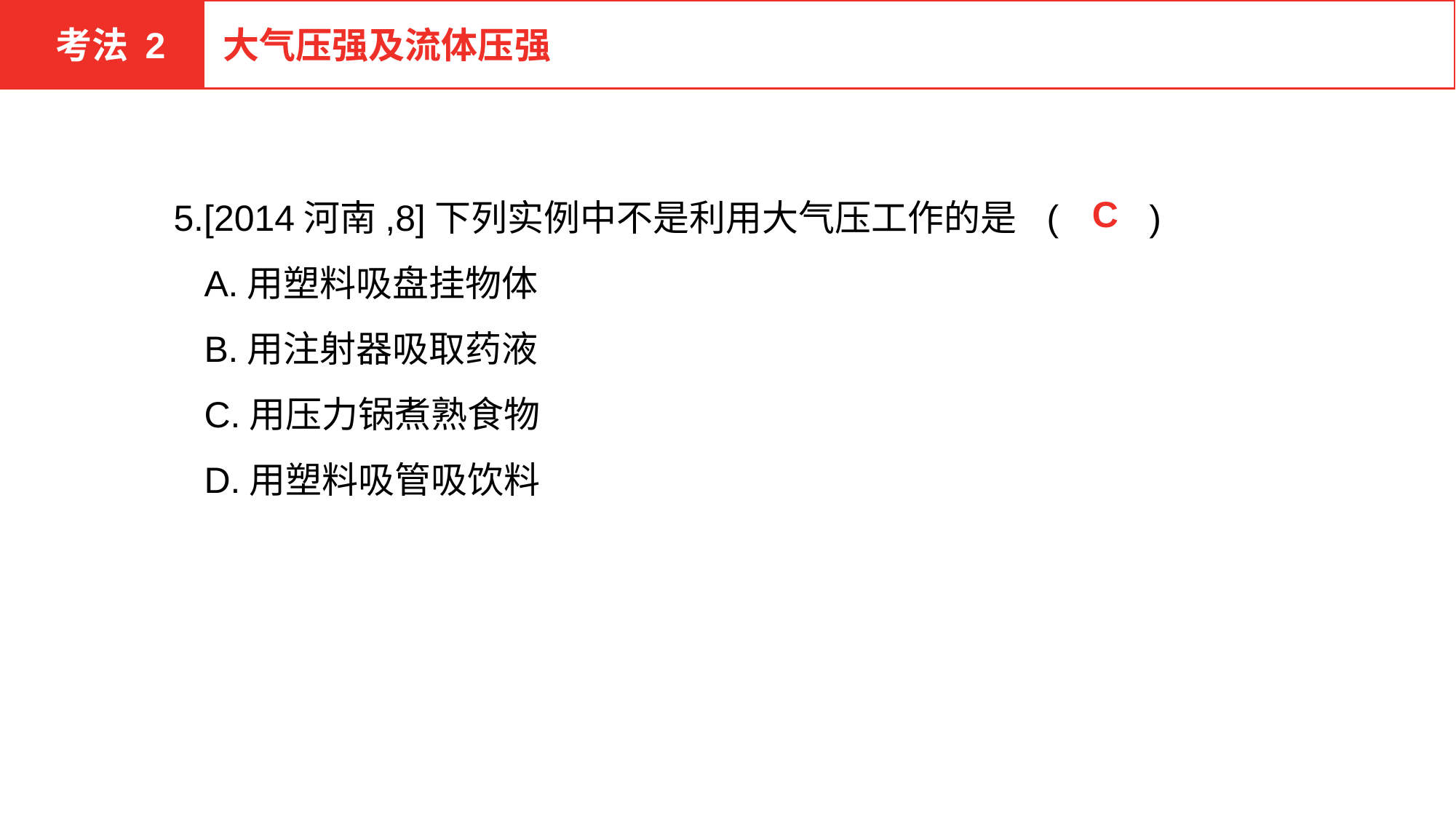

考法 2
大气压强及流体压强
5.[2014河南,8]下列实例中不是利用大气压工作的是	(　　)
   A.用塑料吸盘挂物体
   B.用注射器吸取药液
   C.用压力锅煮熟食物
   D.用塑料吸管吸饮料
C